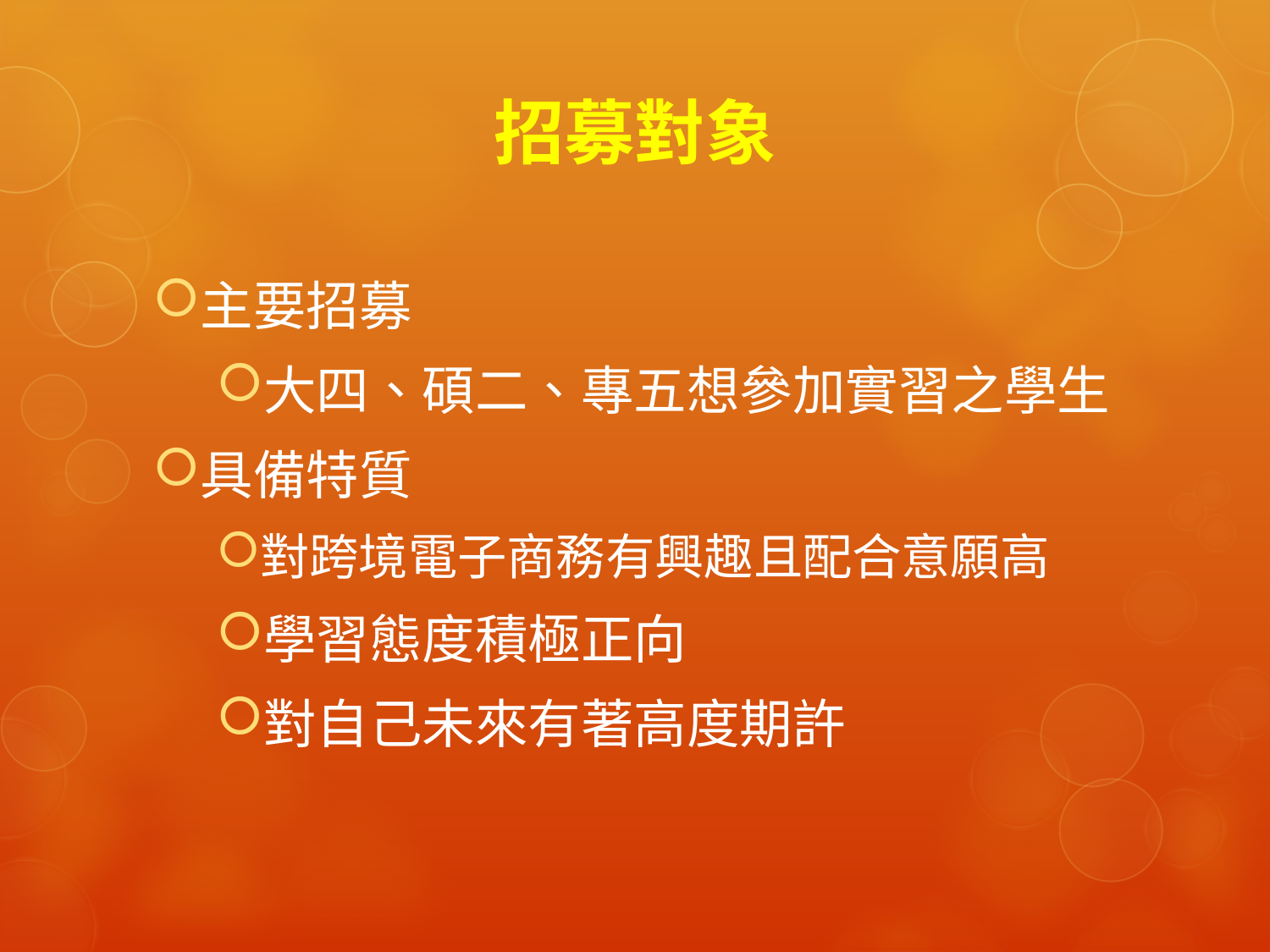

# 招募對象
主要招募
大四、碩二、專五想參加實習之學生
具備特質
對跨境電子商務有興趣且配合意願高
學習態度積極正向
對自己未來有著高度期許